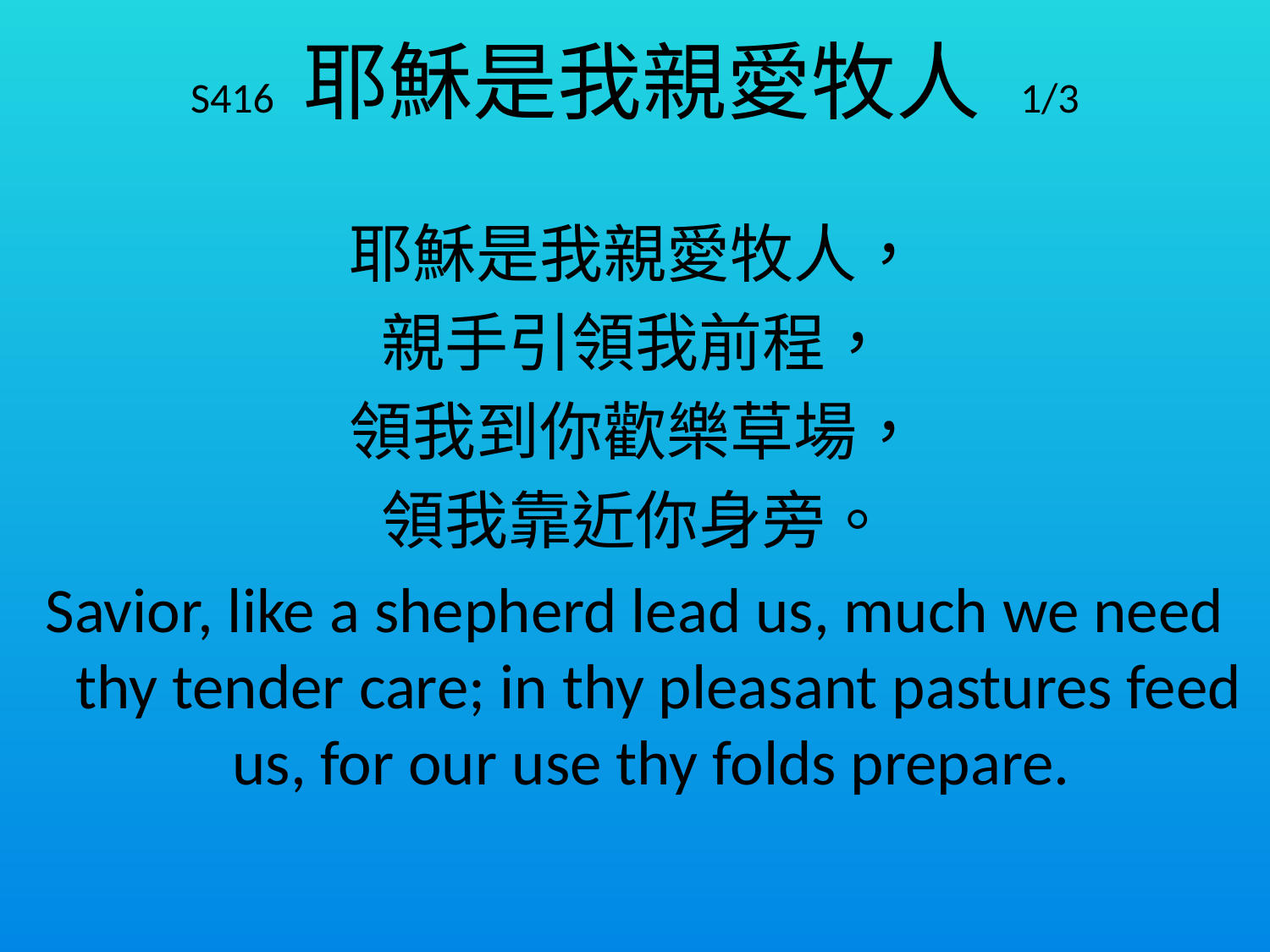

# S416   耶穌是我親愛牧人 1/3

耶穌是我親愛牧人，
親手引領我前程，
領我到你歡樂草場，
領我靠近你身旁。
Savior, like a shepherd lead us, much we need thy tender care; in thy pleasant pastures feed us, for our use thy folds prepare.